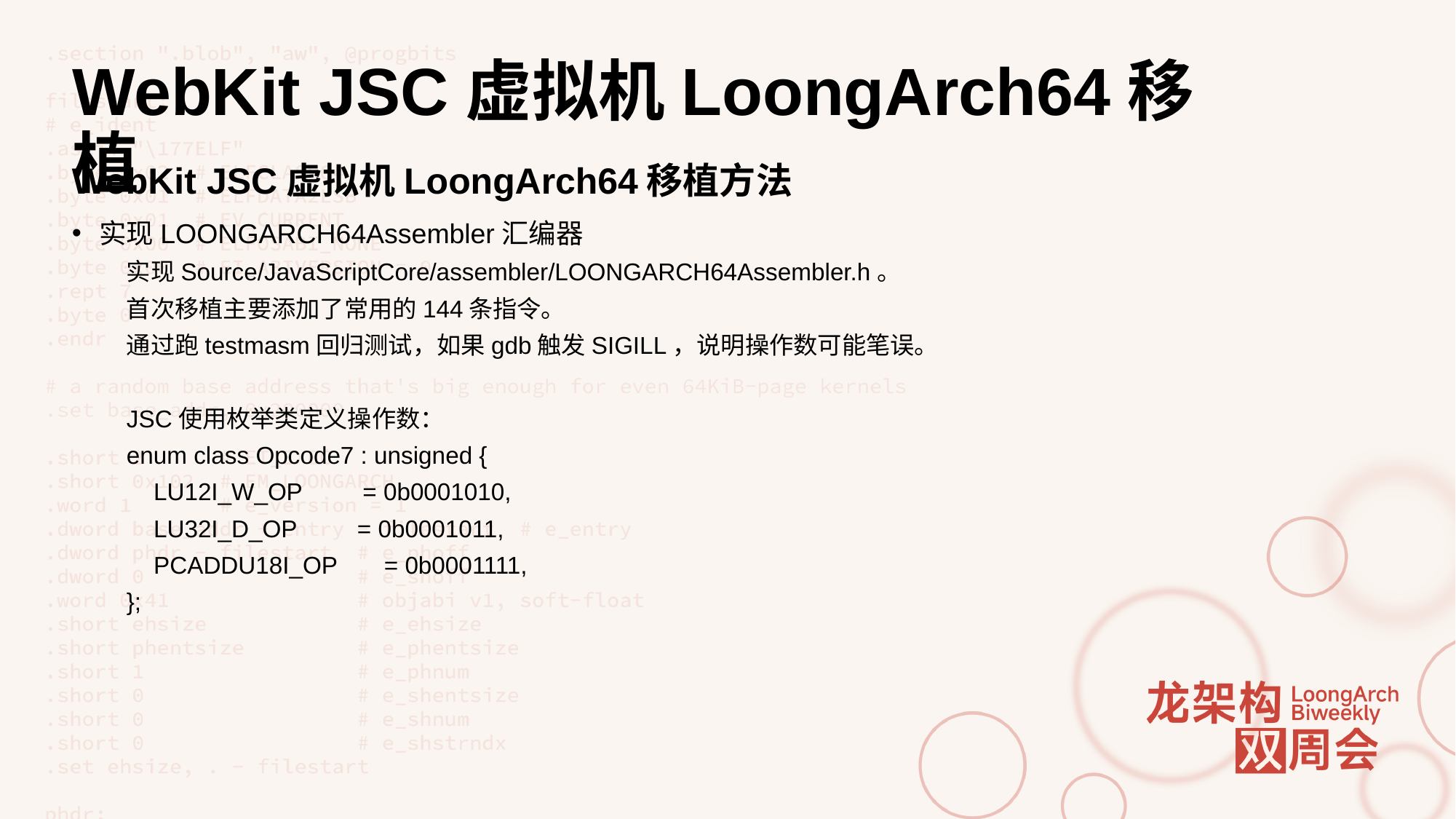

# WebKit JSC虚拟机LoongArch64移植
WebKit JSC虚拟机LoongArch64移植方法
实现LOONGARCH64Assembler汇编器
实现Source/JavaScriptCore/assembler/LOONGARCH64Assembler.h。
首次移植主要添加了常用的144条指令。
通过跑testmasm回归测试，如果gdb触发SIGILL，说明操作数可能笔误。

JSC使用枚举类定义操作数：
enum class Opcode7 : unsigned {
    LU12I_W_OP         = 0b0001010,
    LU32I_D_OP         = 0b0001011,
    PCADDU18I_OP       = 0b0001111,
};